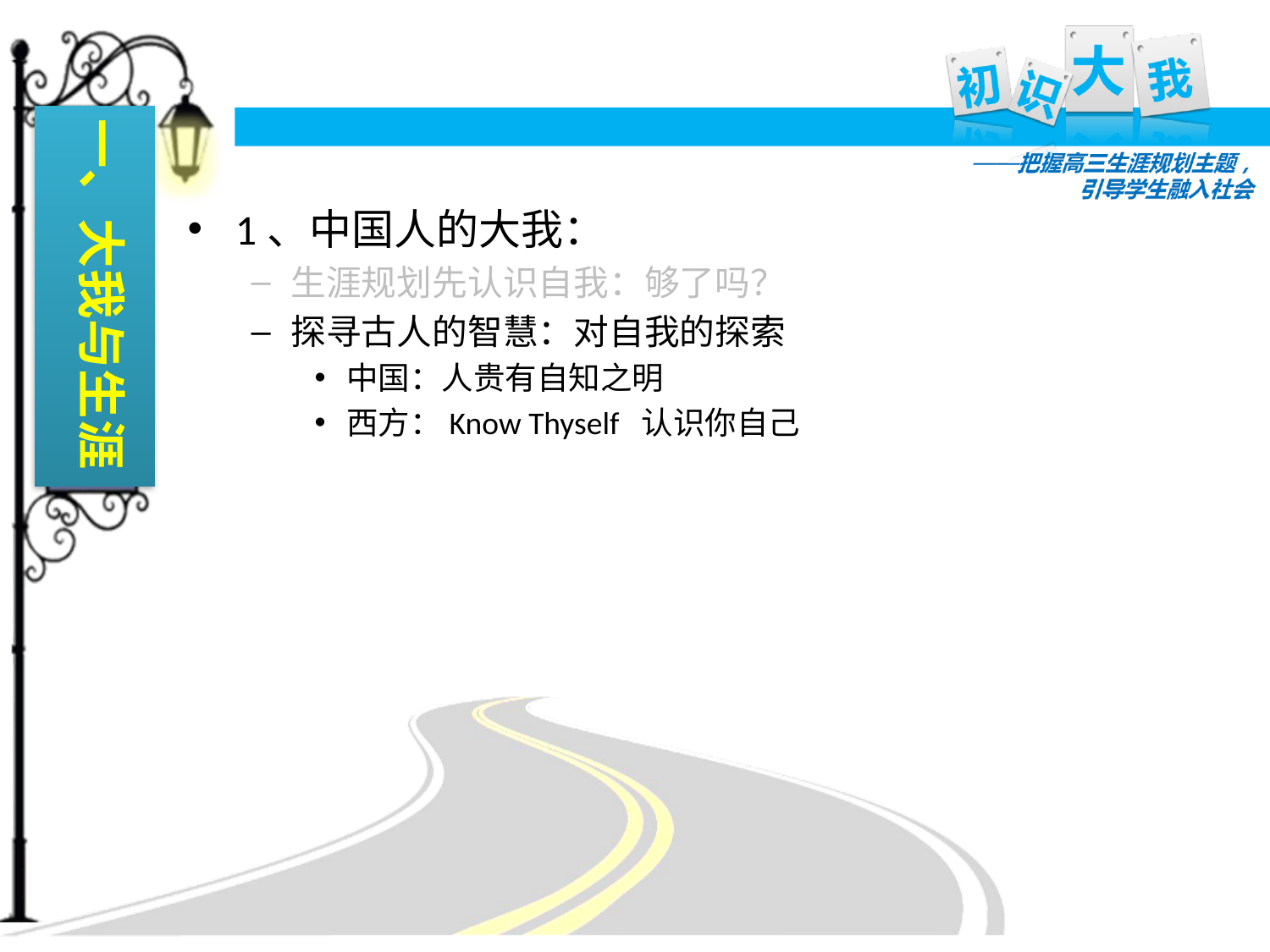

一、大我与生涯
1、中国人的大我：
生涯规划先认识自我：够了吗？
探寻古人的智慧：对自我的探索
中国：人贵有自知之明
西方：Know Thyself  认识你自己